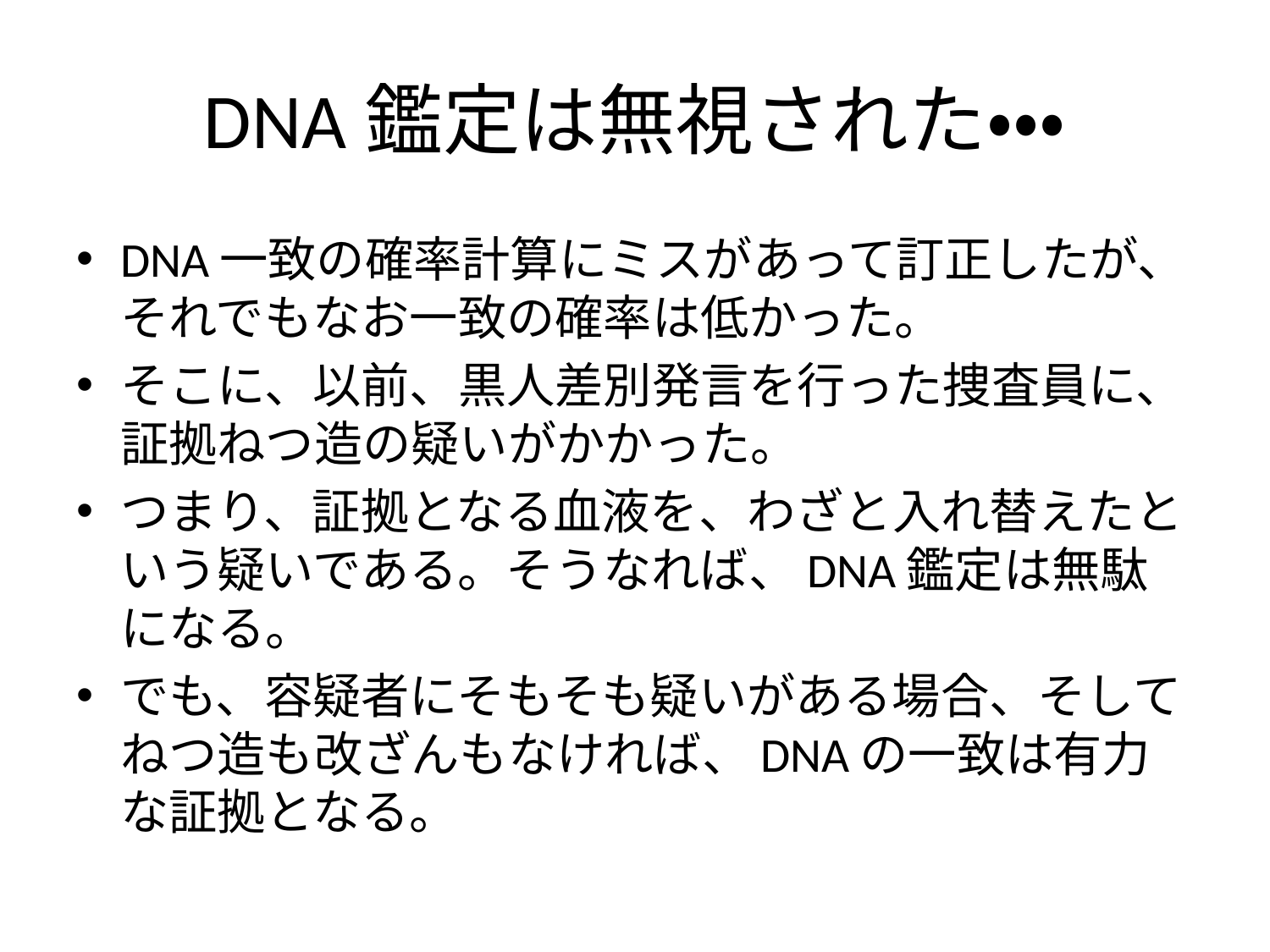

# DNA鑑定は無視された・・・
DNA一致の確率計算にミスがあって訂正したが、それでもなお一致の確率は低かった。
そこに、以前、黒人差別発言を行った捜査員に、証拠ねつ造の疑いがかかった。
つまり、証拠となる血液を、わざと入れ替えたという疑いである。そうなれば、DNA鑑定は無駄になる。
でも、容疑者にそもそも疑いがある場合、そしてねつ造も改ざんもなければ、DNAの一致は有力な証拠となる。